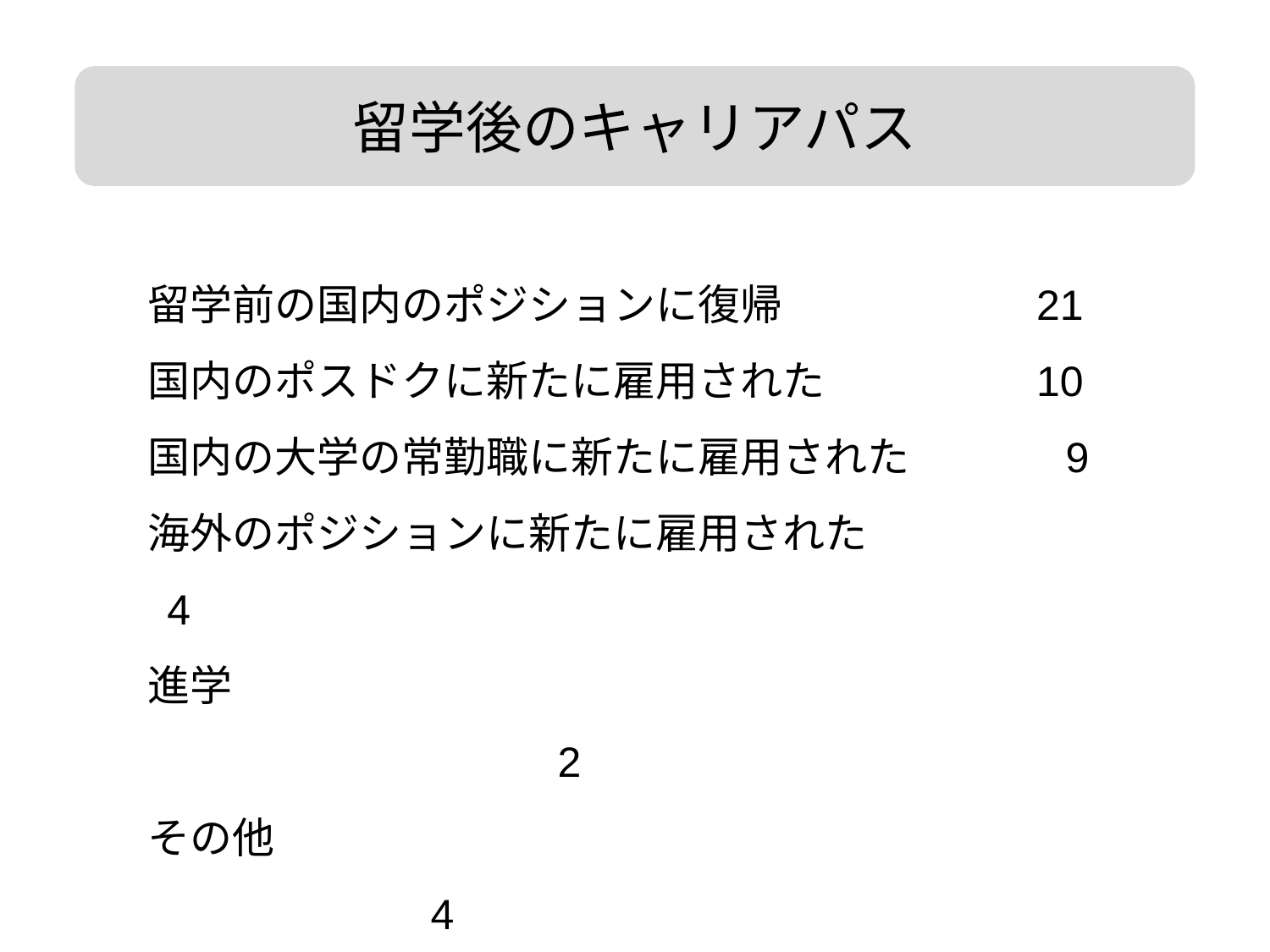

留学後のキャリアパス
留学前の国内のポジションに復帰		21
国内のポスドクに新たに雇用された		10
国内の大学の常勤職に新たに雇用された	  9
海外のポジションに新たに雇用された			  4
進学											  2
その他									  4